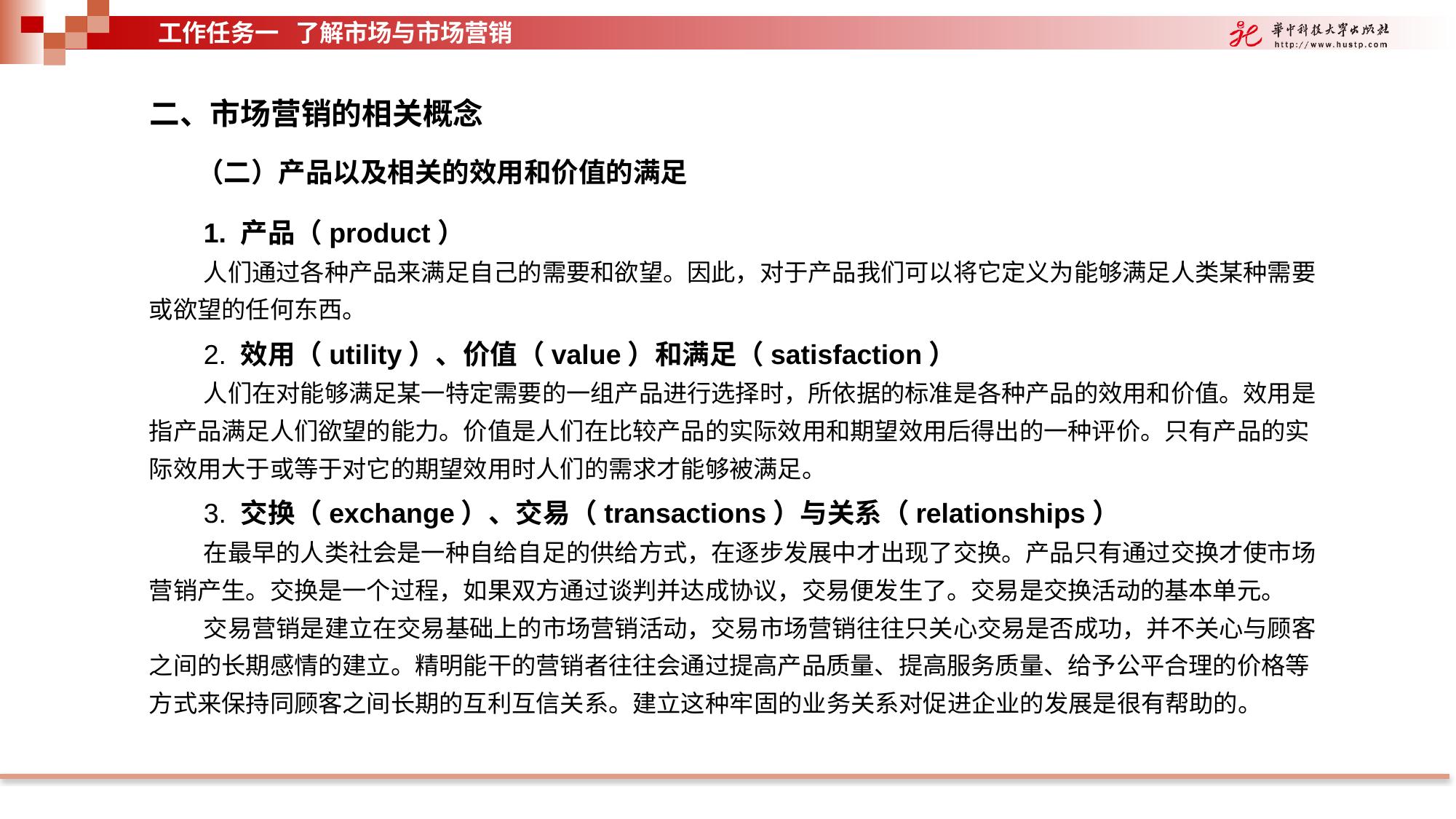

工作任务一   了解市场与市场营销
二、市场营销的相关概念
（二）产品以及相关的效用和价值的满足
1. 产品（product）
人们通过各种产品来满足自己的需要和欲望。因此，对于产品我们可以将它定义为能够满足人类某种需要或欲望的任何东西。
2. 效用（utility）、价值（value）和满足（satisfaction）
人们在对能够满足某一特定需要的一组产品进行选择时，所依据的标准是各种产品的效用和价值。效用是指产品满足人们欲望的能力。价值是人们在比较产品的实际效用和期望效用后得出的一种评价。只有产品的实际效用大于或等于对它的期望效用时人们的需求才能够被满足。
3. 交换（exchange）、交易（transactions）与关系（relationships）
在最早的人类社会是一种自给自足的供给方式，在逐步发展中才出现了交换。产品只有通过交换才使市场营销产生。交换是一个过程，如果双方通过谈判并达成协议，交易便发生了。交易是交换活动的基本单元。
交易营销是建立在交易基础上的市场营销活动，交易市场营销往往只关心交易是否成功，并不关心与顾客之间的长期感情的建立。精明能干的营销者往往会通过提高产品质量、提高服务质量、给予公平合理的价格等方式来保持同顾客之间长期的互利互信关系。建立这种牢固的业务关系对促进企业的发展是很有帮助的。